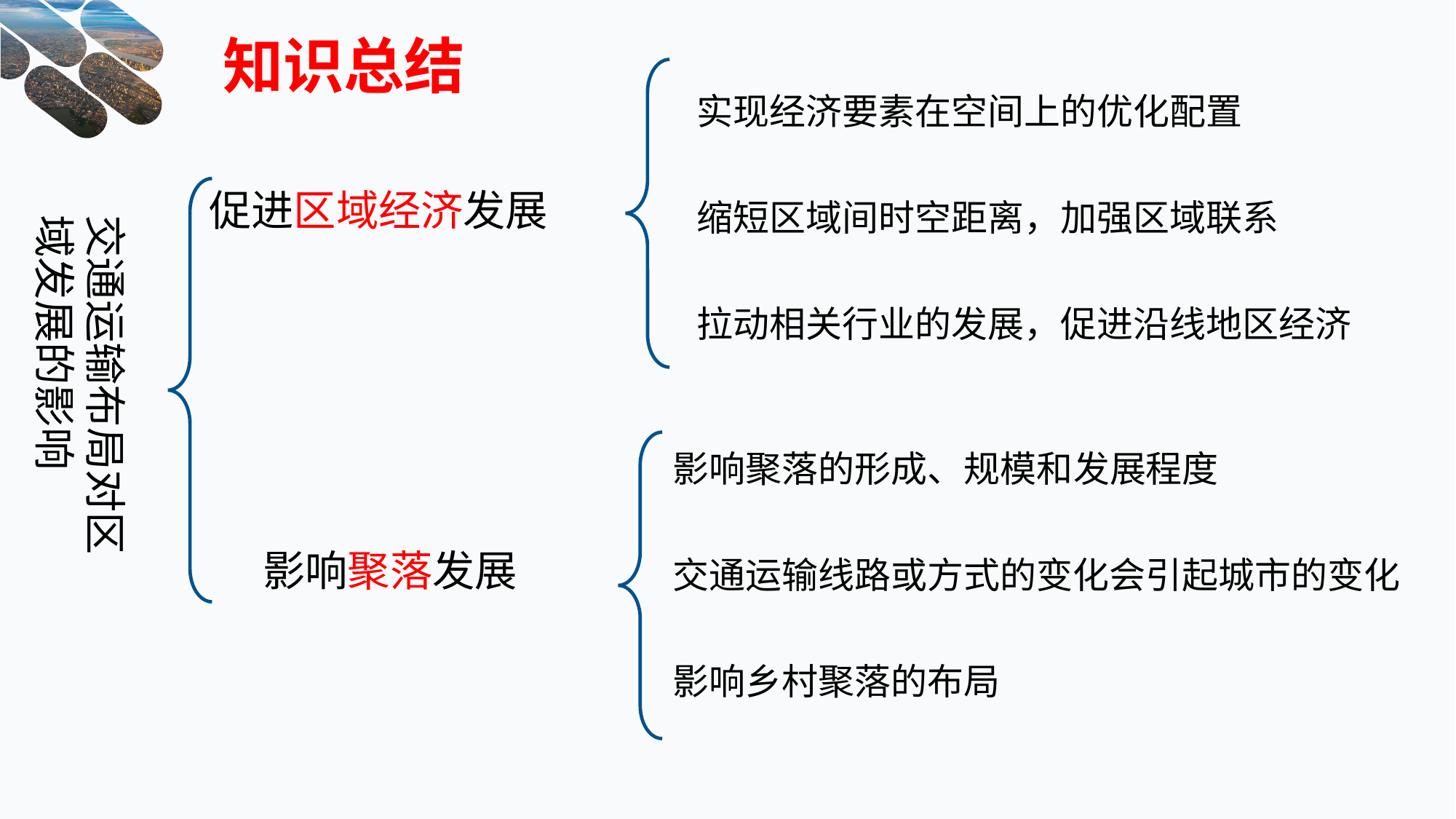

知识总结

实现经济要素在空间上的优化配置

缩短区域间时空距离，加强区域联系

拉动相关行业的发展，促进沿线地区经济

促进区域经济发展
交通运输布局对区域发展的影响

影响聚落的形成、规模和发展程度

交通运输线路或方式的变化会引起城市的变化

影响乡村聚落的布局

影响聚落发展